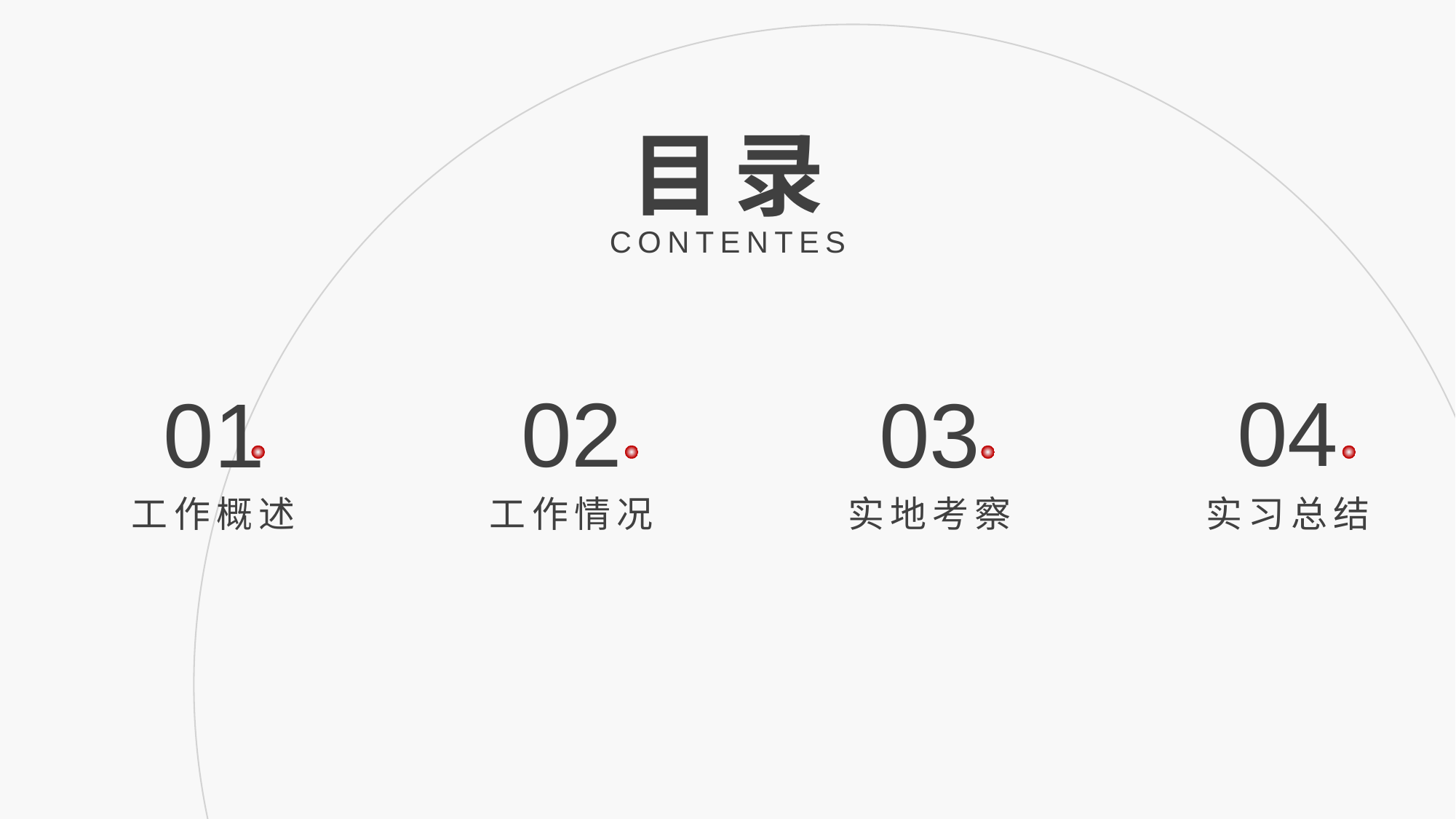

目录
CONTENTES
04
02
01
03

工作概述
工作情况
实地考察
实习总结